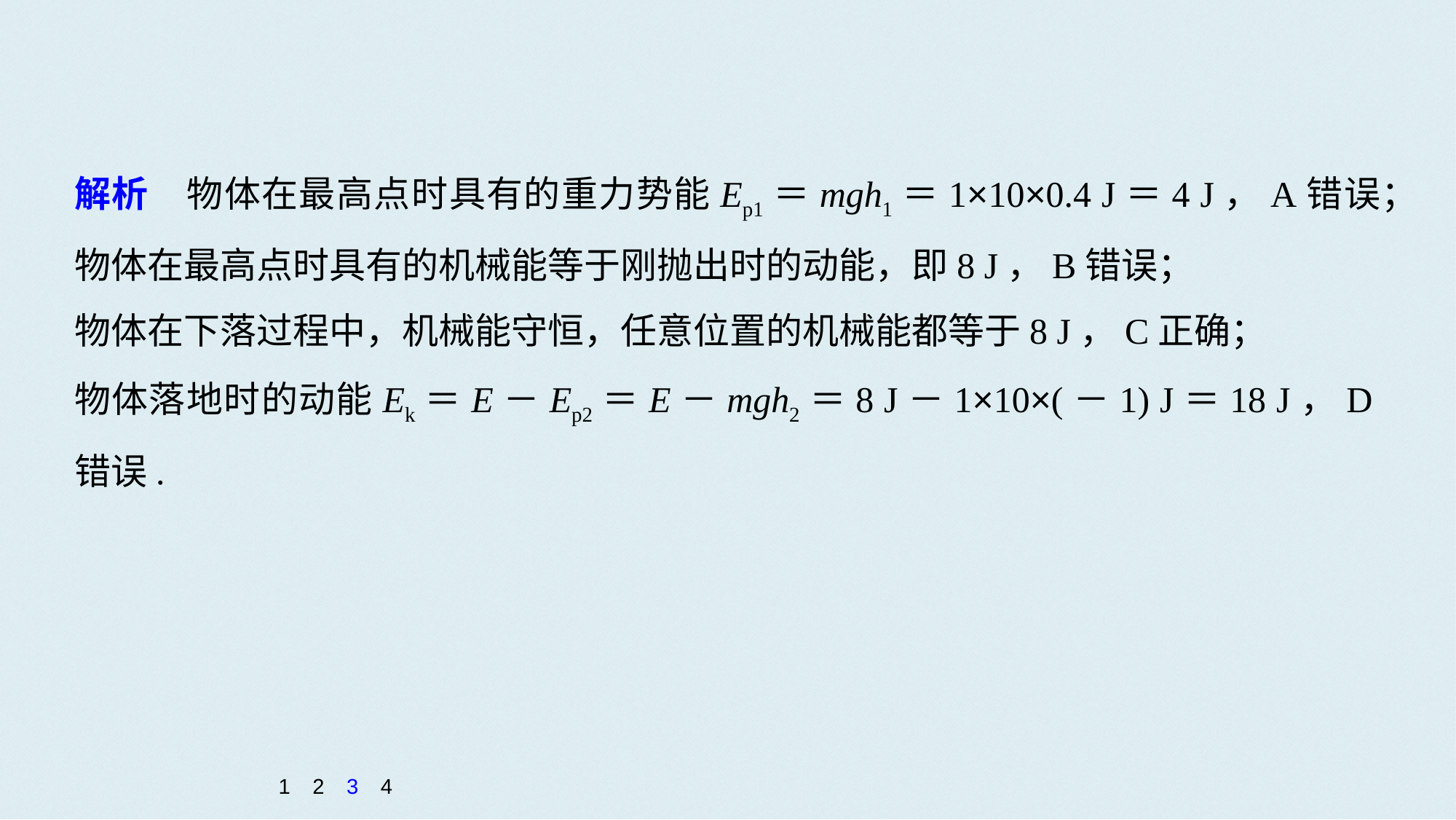

解析　物体在最高点时具有的重力势能Ep1＝mgh1＝1×10×0.4 J＝4 J，A错误；
物体在最高点时具有的机械能等于刚抛出时的动能，即8 J，B错误；
物体在下落过程中，机械能守恒，任意位置的机械能都等于8 J，C正确；
物体落地时的动能Ek＝E－Ep2＝E－mgh2＝8 J－1×10×(－1) J＝18 J，D错误.
1
2
3
4